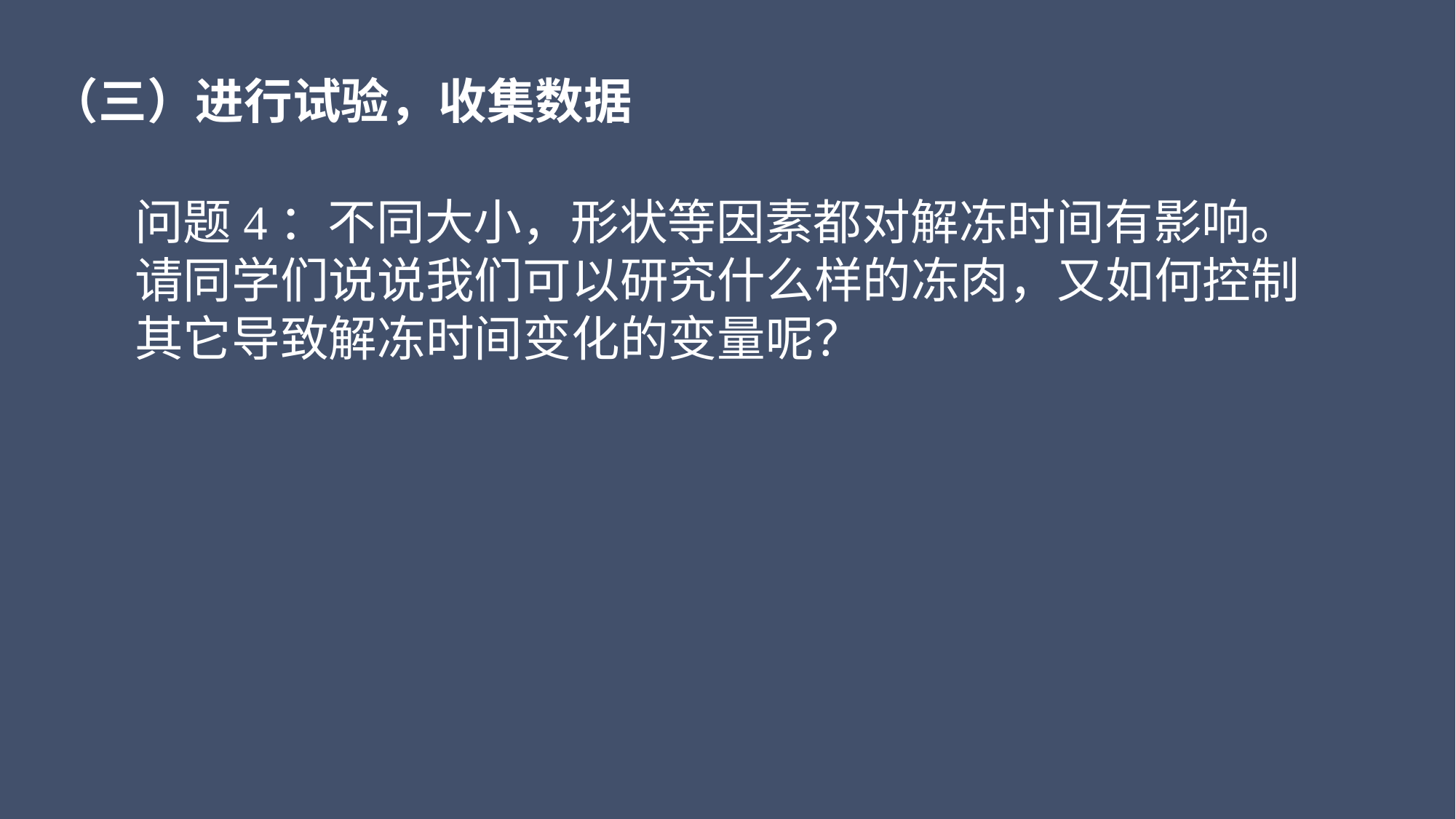

（三）进行试验，收集数据

问题4：不同大小，形状等因素都对解冻时间有影响。请同学们说说我们可以研究什么样的冻肉，又如何控制其它导致解冻时间变化的变量呢？